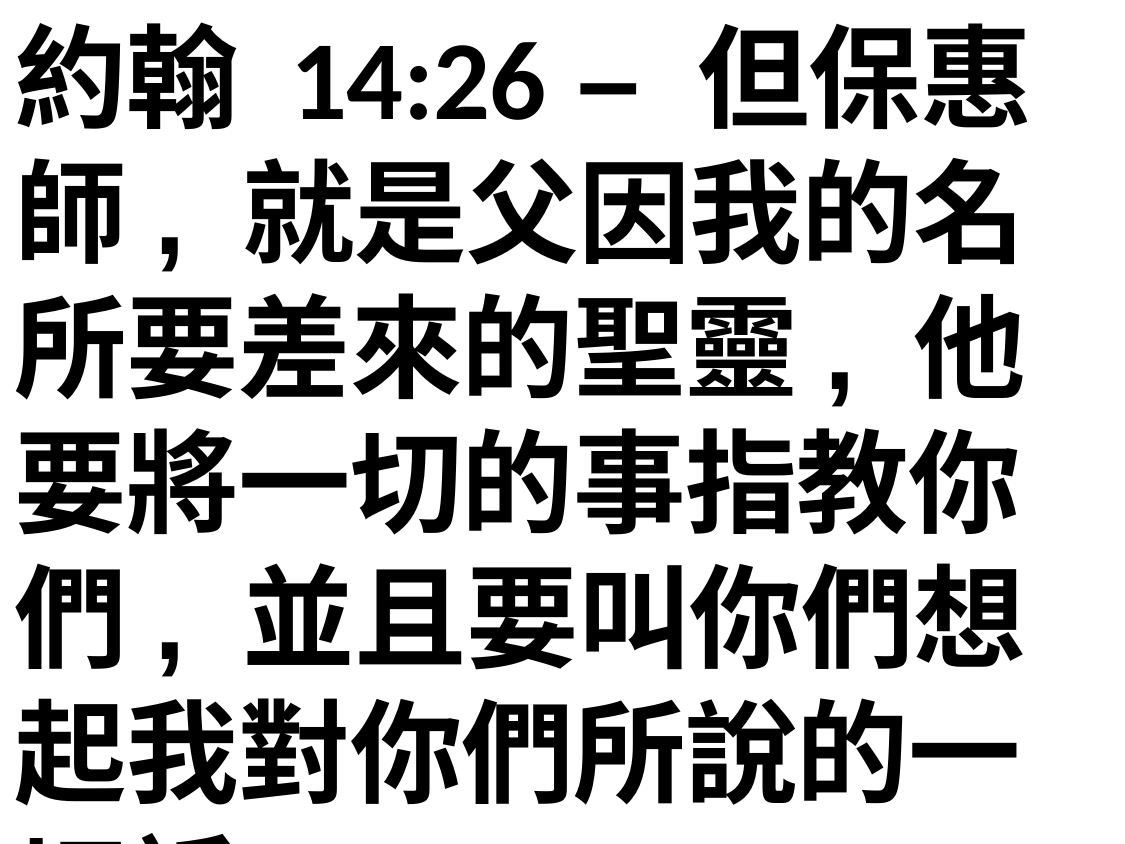

約翰 14:26 – 但保惠師, 就是父因我的名所要差來的聖靈, 他要將一切的事指教你們, 並且要叫你們想起我對你們所說的一切話。